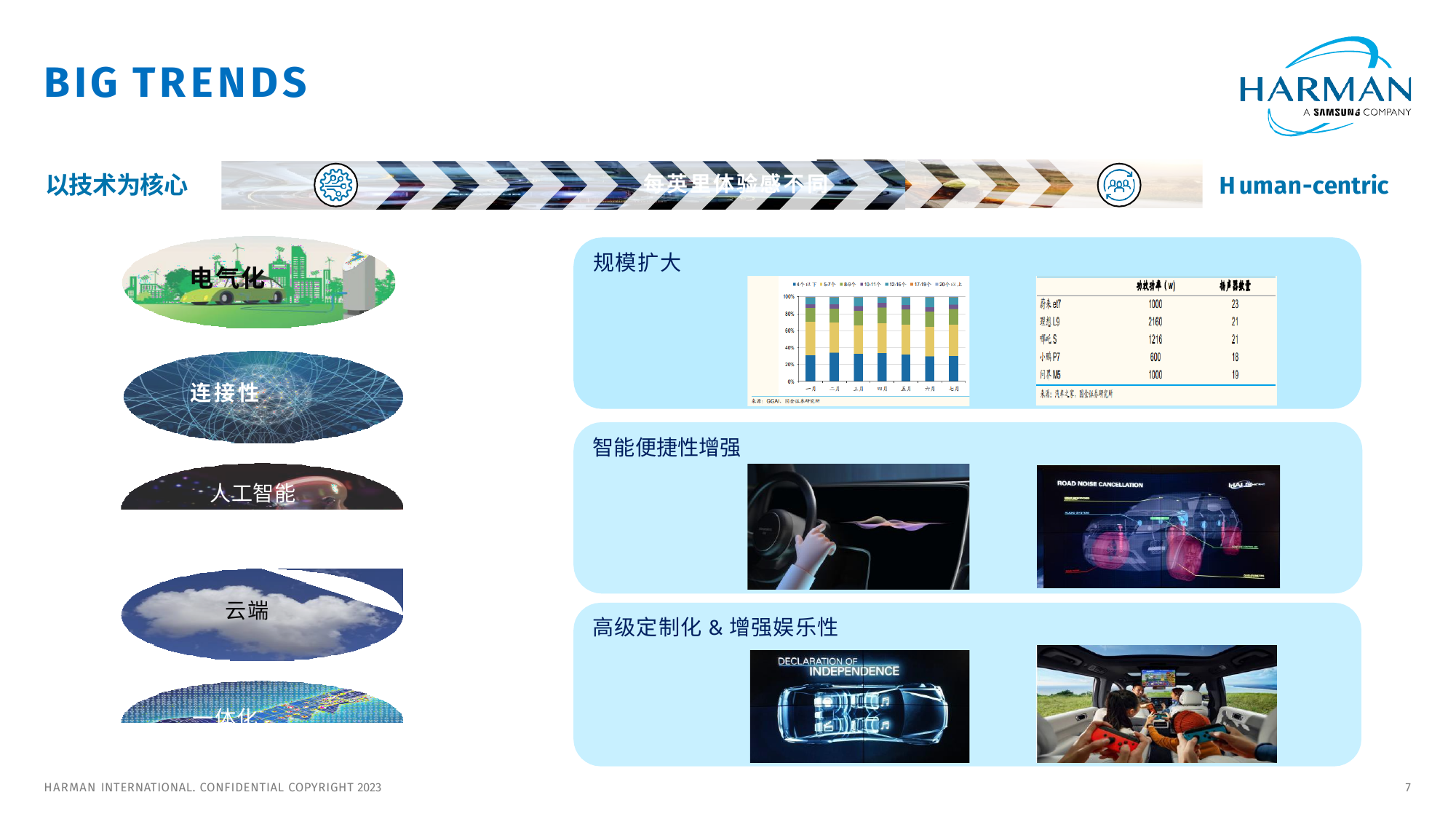

# BIG TRENDS

以技术为核心
Human-centric
每英里体验感不同

规模扩大
电气化

连接性

智能便捷性增强

人工智能

云端

高级定制化&增强娱乐性

一体化
7
HARMAN INTERNATIONAL. CONFIDENTIAL COPYRIGHT 2023